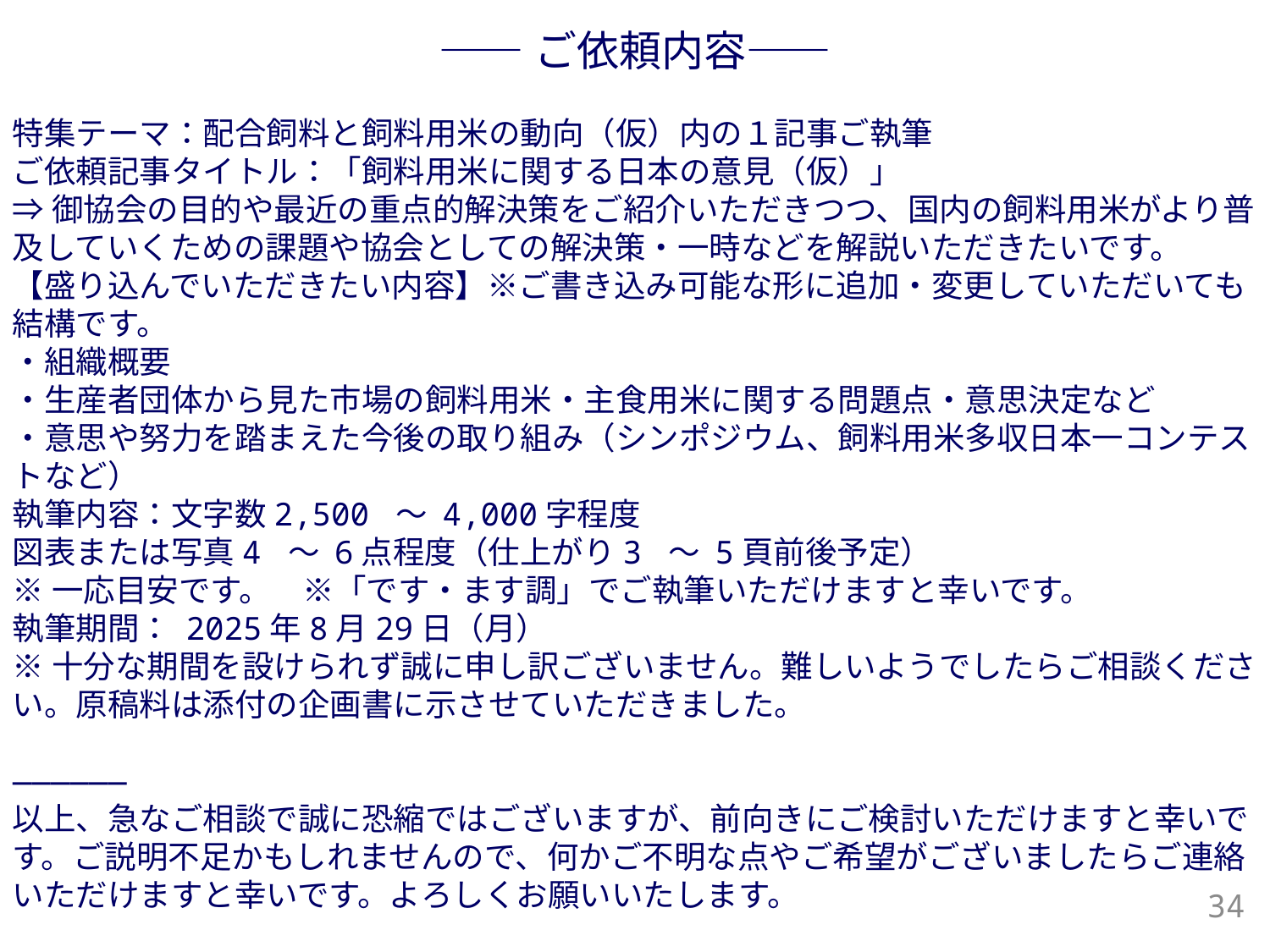

――ご依頼内容――

特集テーマ：配合飼料と飼料用米の動向（仮）内の１記事ご執筆
ご依頼記事タイトル：「飼料用米に関する日本の意見（仮）」
⇒御協会の目的や最近の重点的解決策をご紹介いただきつつ、国内の飼料用米がより普及していくための課題や協会としての解決策・一時などを解説いただきたいです。
【盛り込んでいただきたい内容】※ご書き込み可能な形に追加・変更していただいても結構です。
・組織概要
・生産者団体から見た市場の飼料用米・主食用米に関する問題点・意思決定など
・意思や努力を踏まえた今後の取り組み（シンポジウム、飼料用米多収日本一コンテストなど）
執筆内容：文字数2,500 ～ 4,000字程度
図表または写真4 ～ 6点程度（仕上がり3 ～ 5頁前後予定）
※一応目安です。　※「です・ます調」でご執筆いただけますと幸いです。
執筆期間： 2025年8月29日（月）
※十分な期間を設けられず誠に申し訳ございません。難しいようでしたらご相談ください。原稿料は添付の企画書に示させていただきました。

――――――
以上、急なご相談で誠に恐縮ではございますが、前向きにご検討いただけますと幸いです。ご説明不足かもしれませんので、何かご不明な点やご希望がございましたらご連絡いただけますと幸いです。よろしくお願いいたします。
34